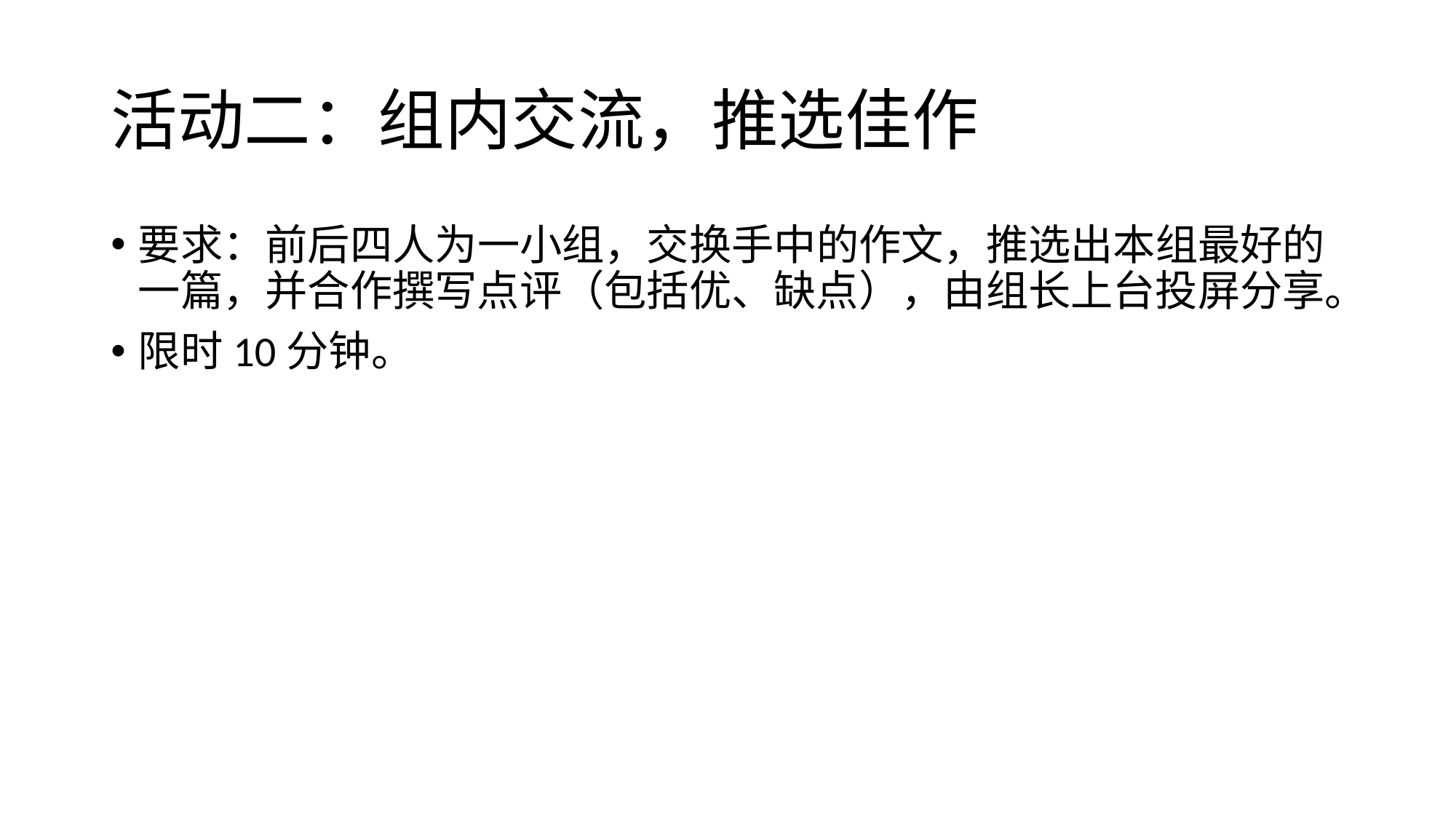

# 活动二：组内交流，推选佳作
要求：前后四人为一小组，交换手中的作文，推选出本组最好的一篇，并合作撰写点评（包括优、缺点），由组长上台投屏分享。
限时10分钟。